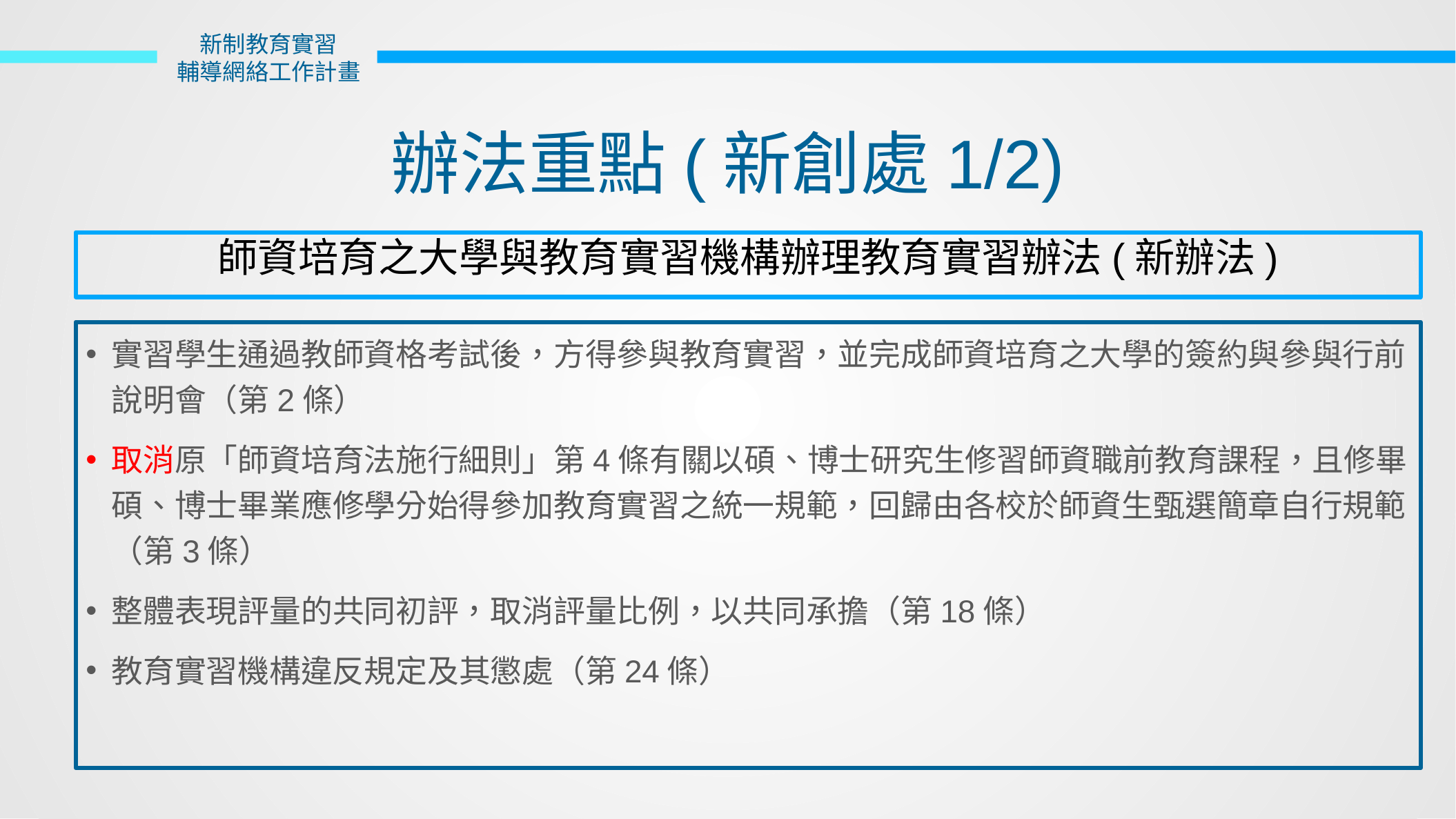

新制教育實習
輔導網絡工作計畫

辦法重點(新創處1/2)
師資培育之大學與教育實習機構辦理教育實習辦法(新辦法)
實習學生通過教師資格考試後，方得參與教育實習，並完成師資培育之大學的簽約與參與行前說明會（第2條）
取消原「師資培育法施行細則」第4條有關以碩、博士研究生修習師資職前教育課程，且修畢碩、博士畢業應修學分始得參加教育實習之統一規範，回歸由各校於師資生甄選簡章自行規範（第3條）
整體表現評量的共同初評，取消評量比例，以共同承擔（第18條）
教育實習機構違反規定及其懲處（第24條）